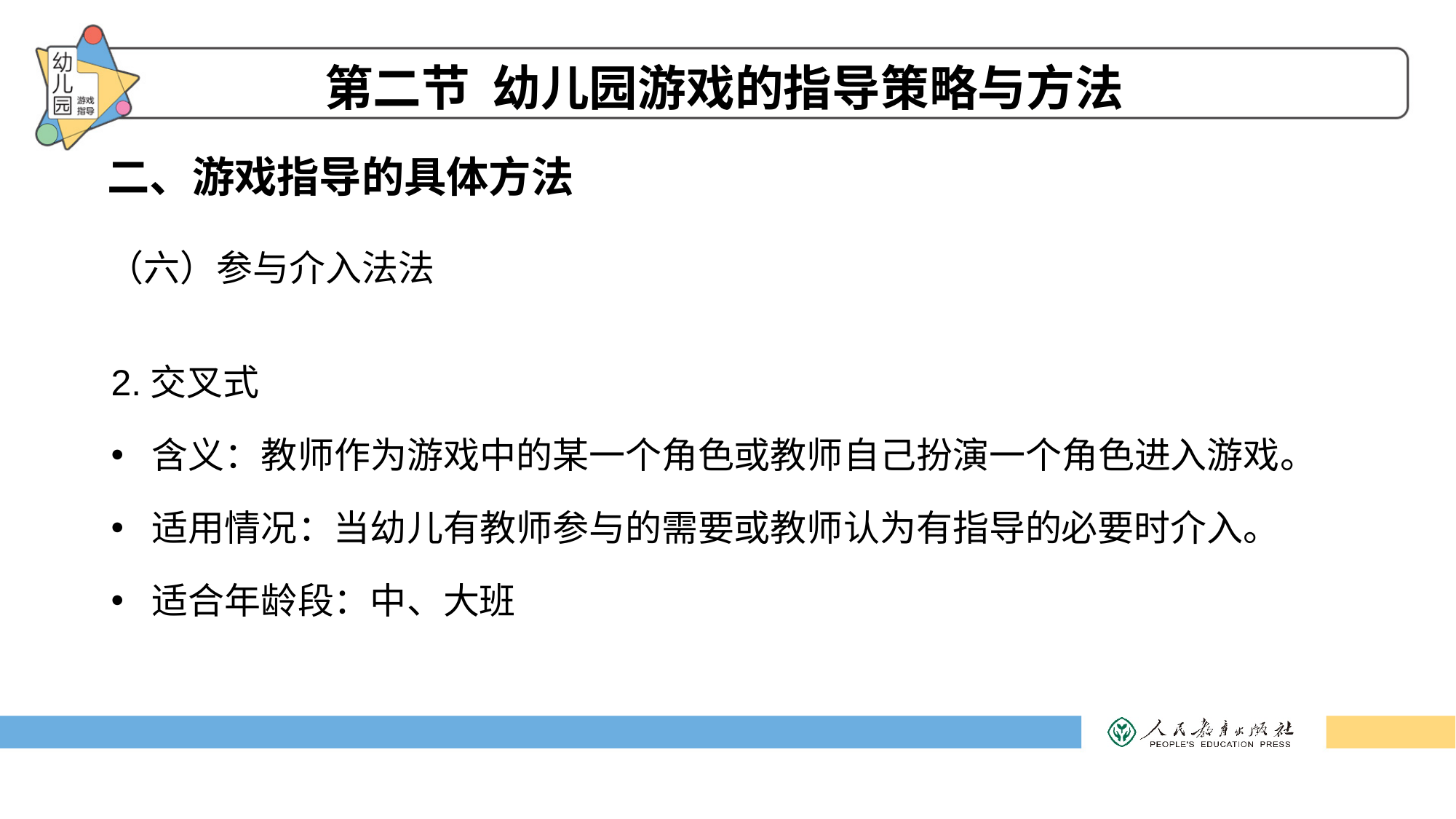

第二节  幼儿园游戏的指导策略与方法
二、游戏指导的具体方法

（六）参与介入法法
2.交叉式
含义：教师作为游戏中的某一个角色或教师自己扮演一个角色进入游戏。
适用情况：当幼儿有教师参与的需要或教师认为有指导的必要时介入。
适合年龄段：中、大班